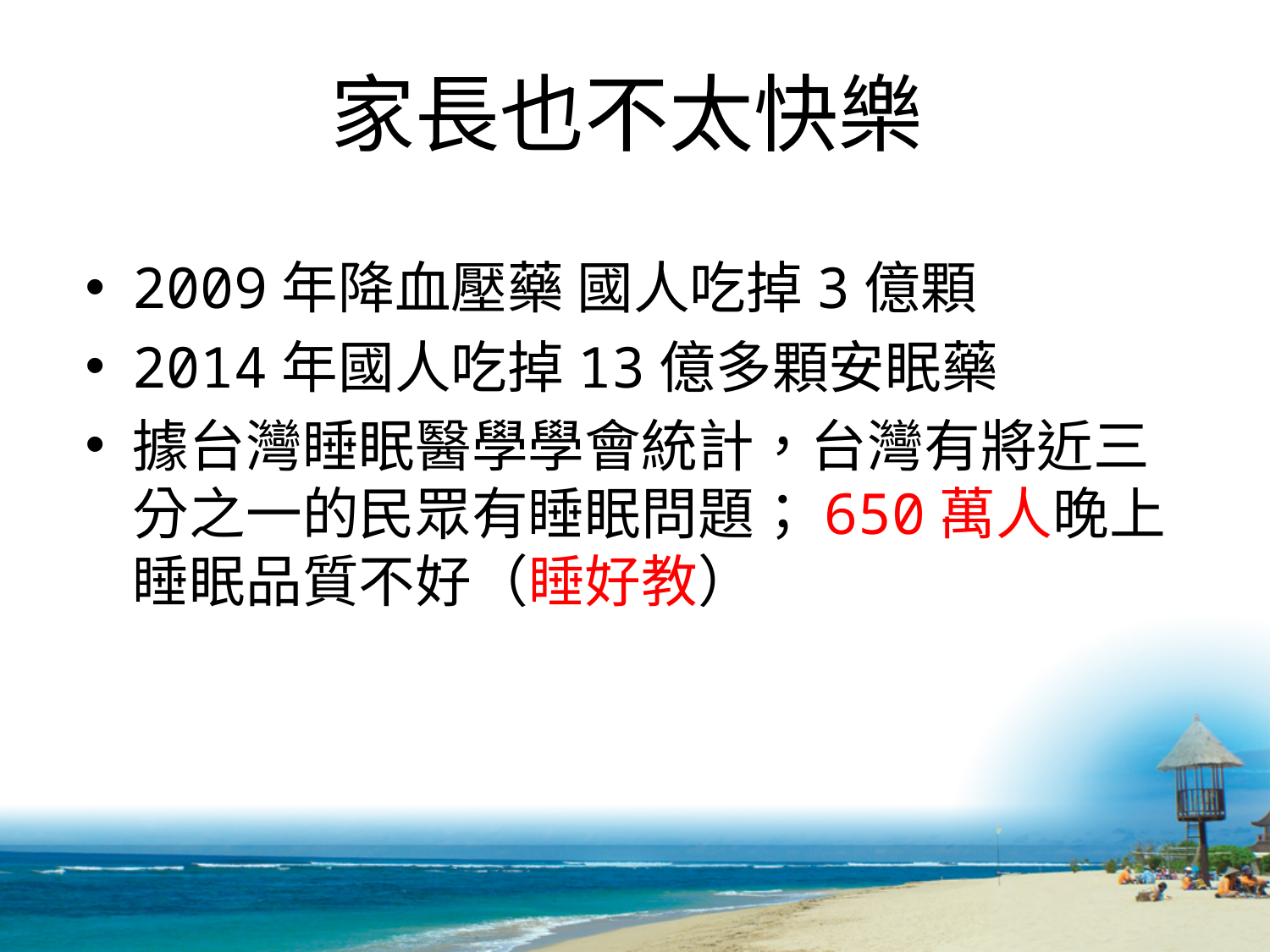

家長也不太快樂
2009年降血壓藥 國人吃掉3億顆
2014年國人吃掉13億多顆安眠藥
據台灣睡眠醫學學會統計，台灣有將近三分之一的民眾有睡眠問題；650萬人晚上睡眠品質不好（睡好教）